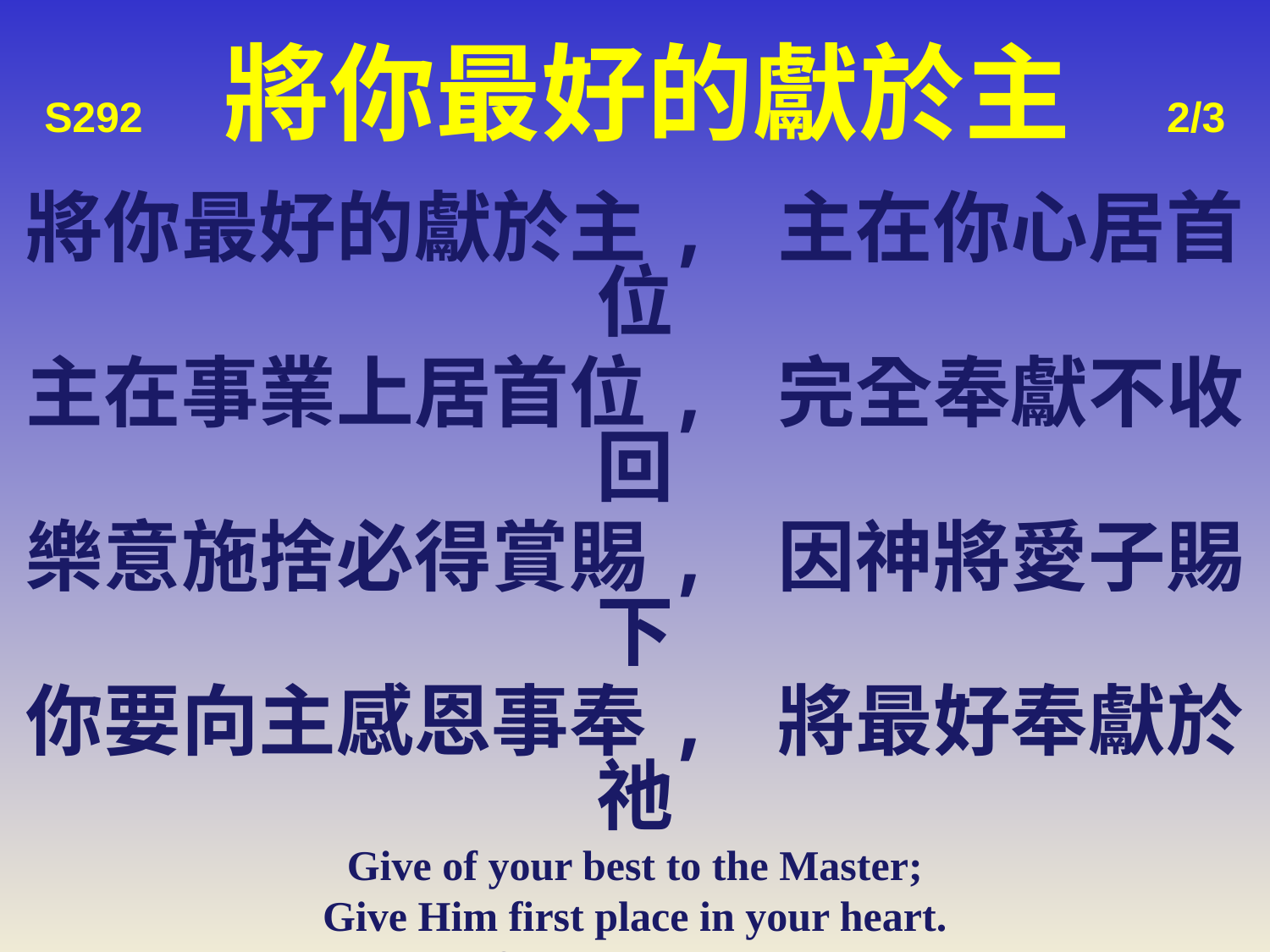

# S292      將你最好的獻於主         2/3
將你最好的獻於主, 主在你心居首位
主在事業上居首位, 完全奉獻不收回
樂意施捨必得賞賜, 因神將愛子賜下
你要向主感恩事奉, 將最好奉獻於祂
Give of your best to the Master;
Give Him first place in your heart.
Give Him first place in your service;
Consecrate every part.
Give, and to you will be given;
God His beloved Son gave. Gratefully seeking to serve Him,
Give Him the best that you have.